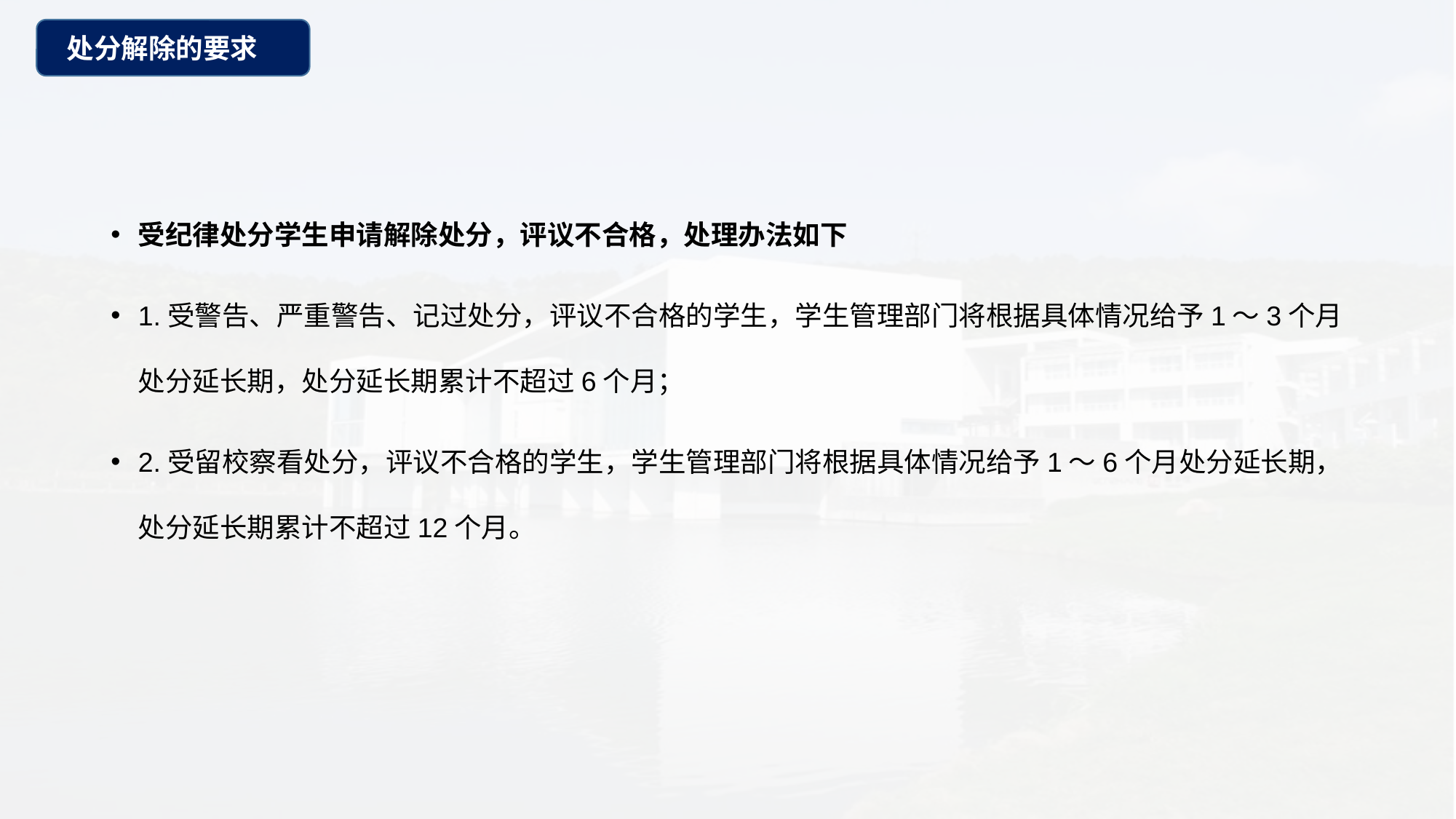

处分解除的要求
受纪律处分学生申请解除处分，评议不合格，处理办法如下
1.受警告、严重警告、记过处分，评议不合格的学生，学生管理部门将根据具体情况给予1～3个月处分延长期，处分延长期累计不超过6个月；
2.受留校察看处分，评议不合格的学生，学生管理部门将根据具体情况给予1～6个月处分延长期，处分延长期累计不超过12个月。